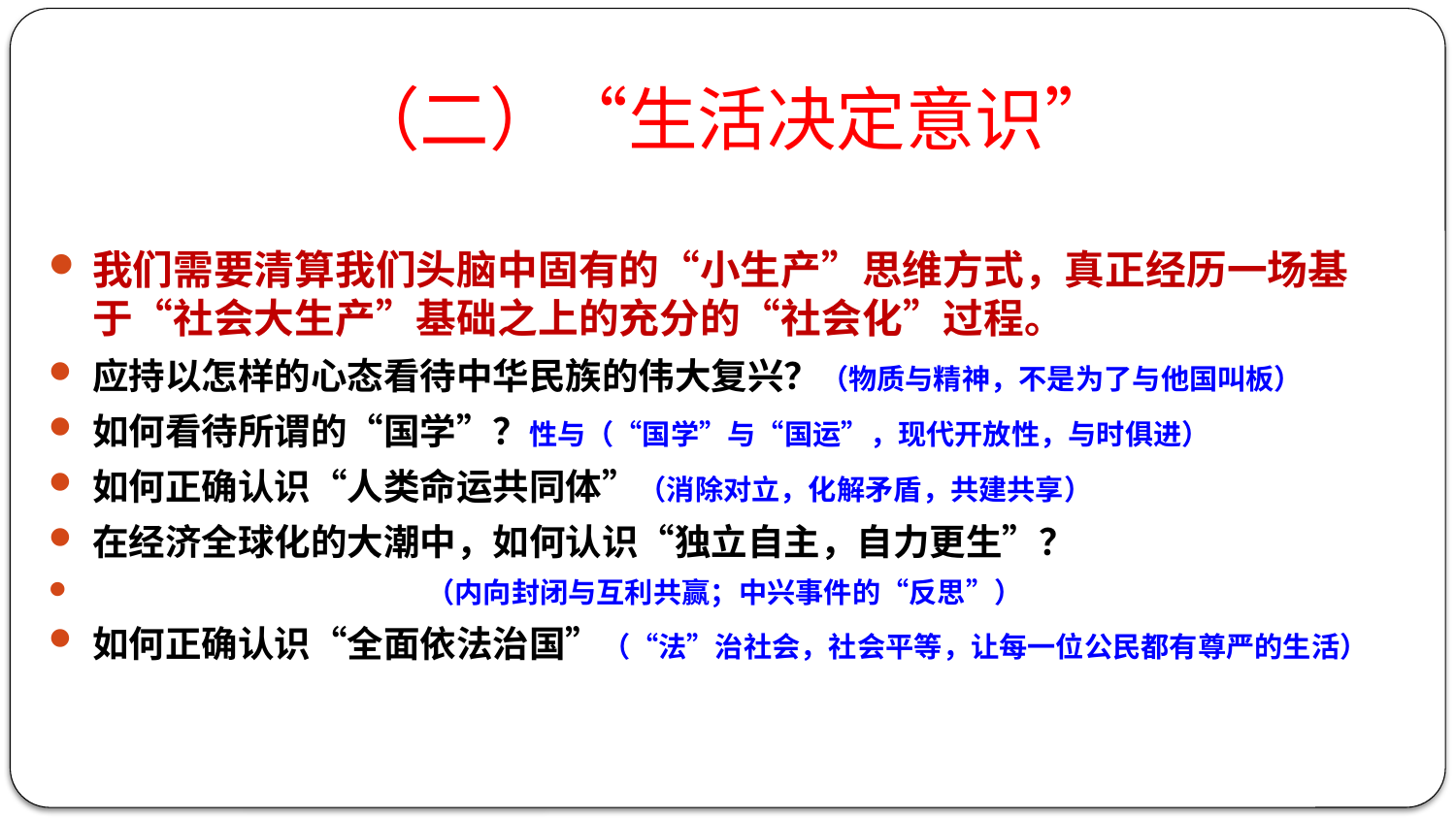

# （二）“生活决定意识”
我们需要清算我们头脑中固有的“小生产”思维方式，真正经历一场基于“社会大生产”基础之上的充分的“社会化”过程。
应持以怎样的心态看待中华民族的伟大复兴？（物质与精神，不是为了与他国叫板）
如何看待所谓的“国学”？性与（“国学”与“国运”，现代开放性，与时俱进）
如何正确认识“人类命运共同体”（消除对立，化解矛盾，共建共享）
在经济全球化的大潮中，如何认识“独立自主，自力更生”？
                                                  （内向封闭与互利共赢；中兴事件的“反思”）
如何正确认识“全面依法治国”（“法”治社会，社会平等，让每一位公民都有尊严的生活）